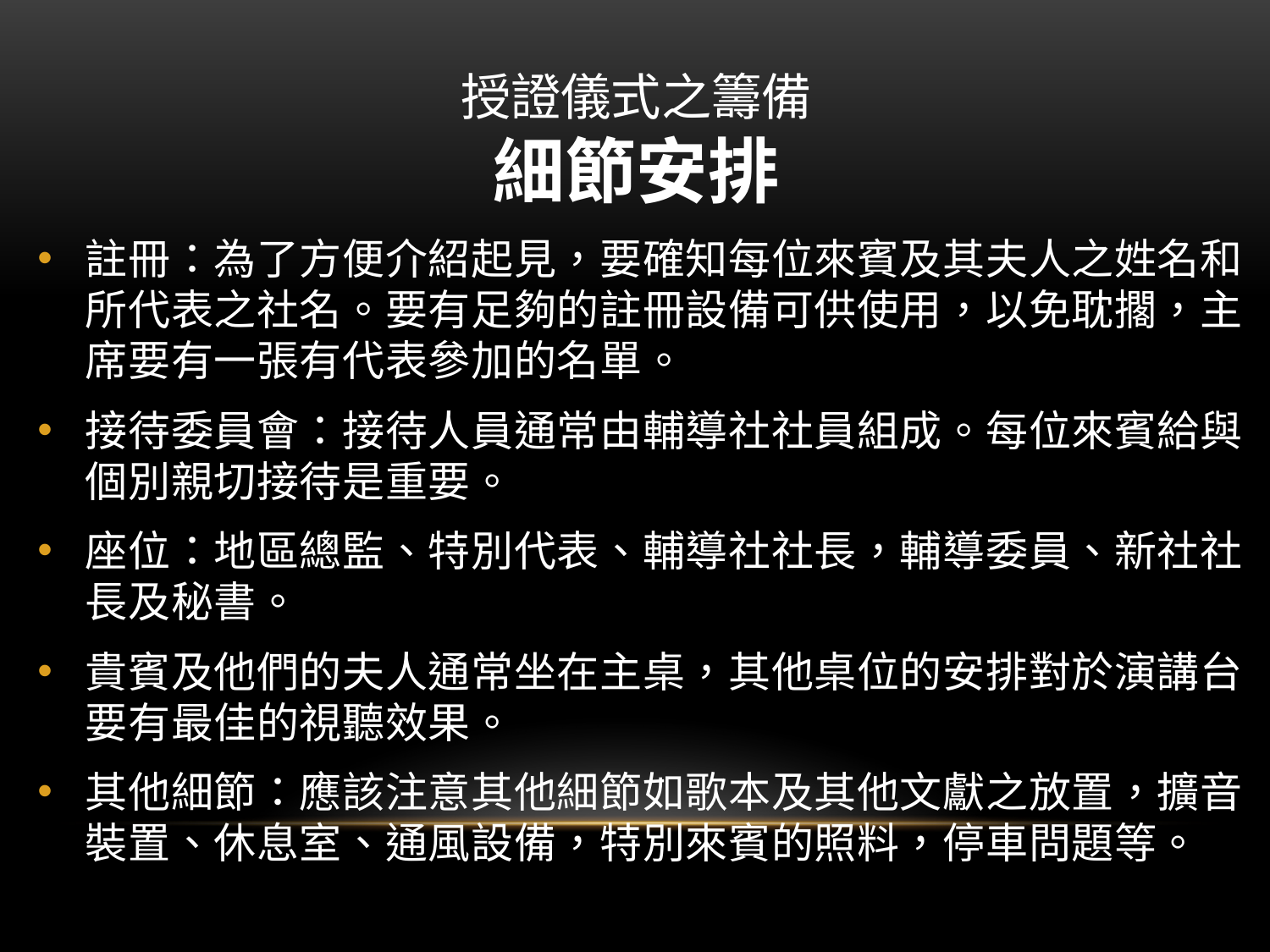

授證儀式之籌備
細節安排
註冊：為了方便介紹起見，要確知每位來賓及其夫人之姓名和所代表之社名。要有足夠的註冊設備可供使用，以免耽擱，主席要有一張有代表參加的名單。
接待委員會：接待人員通常由輔導社社員組成。每位來賓給與個別親切接待是重要。
座位：地區總監、特別代表、輔導社社長，輔導委員、新社社長及秘書。
貴賓及他們的夫人通常坐在主桌，其他桌位的安排對於演講台要有最佳的視聽效果。
其他細節：應該注意其他細節如歌本及其他文獻之放置，擴音裝置、休息室、通風設備，特別來賓的照料，停車問題等。